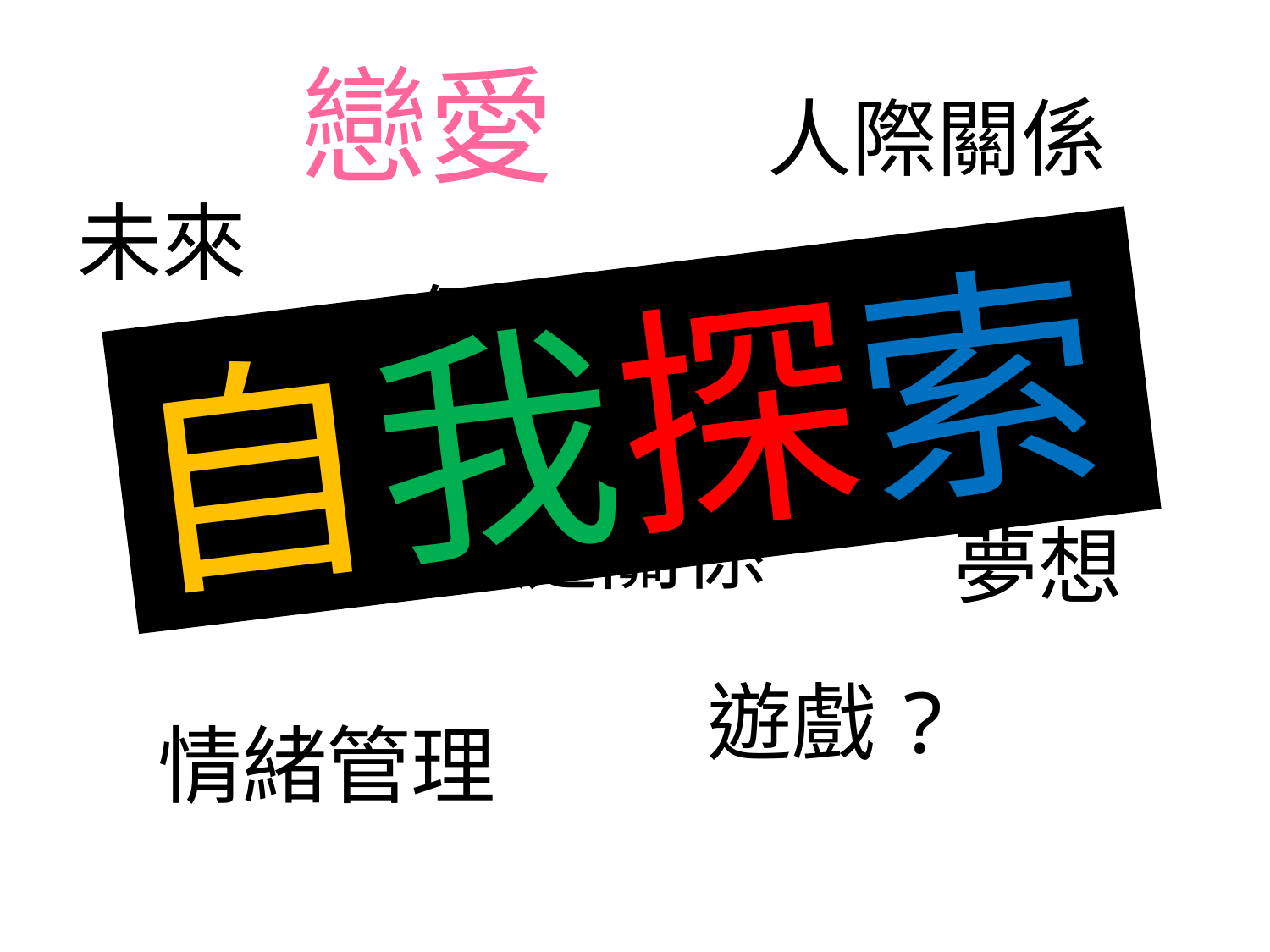

戀愛
人際關係
未來
價值觀
自我探索
課業
友情
家庭關係
夢想
遊戲?
情緒管理